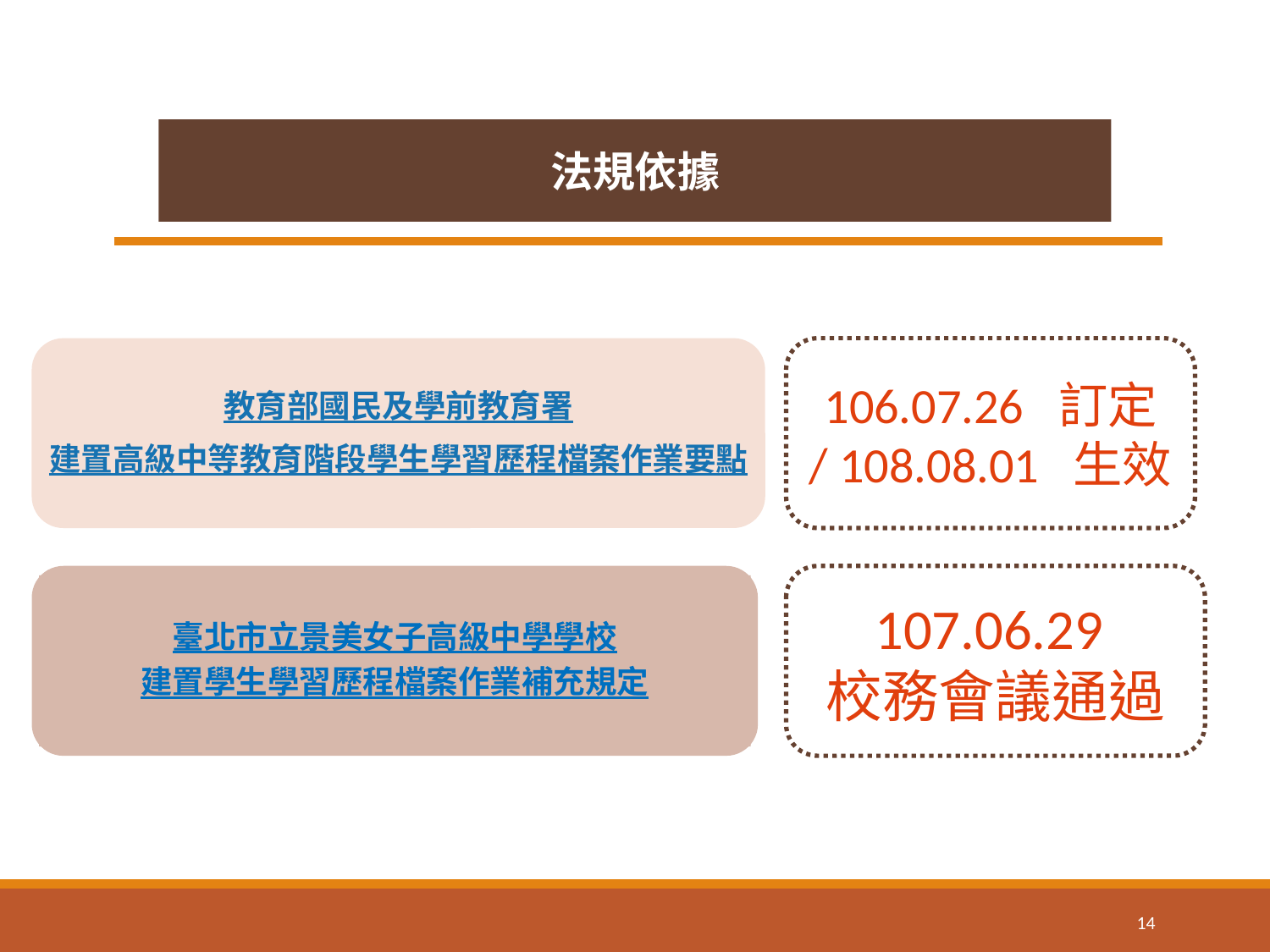

法規依據
106.07.26  訂定 / 108.08.01  生效

教育部國民及學前教育署
建置高級中等教育階段學生學習歷程檔案作業要點
107.06.29
校務會議通過

臺北市立景美女子高級中學學校
建置學生學習歷程檔案作業補充規定
14